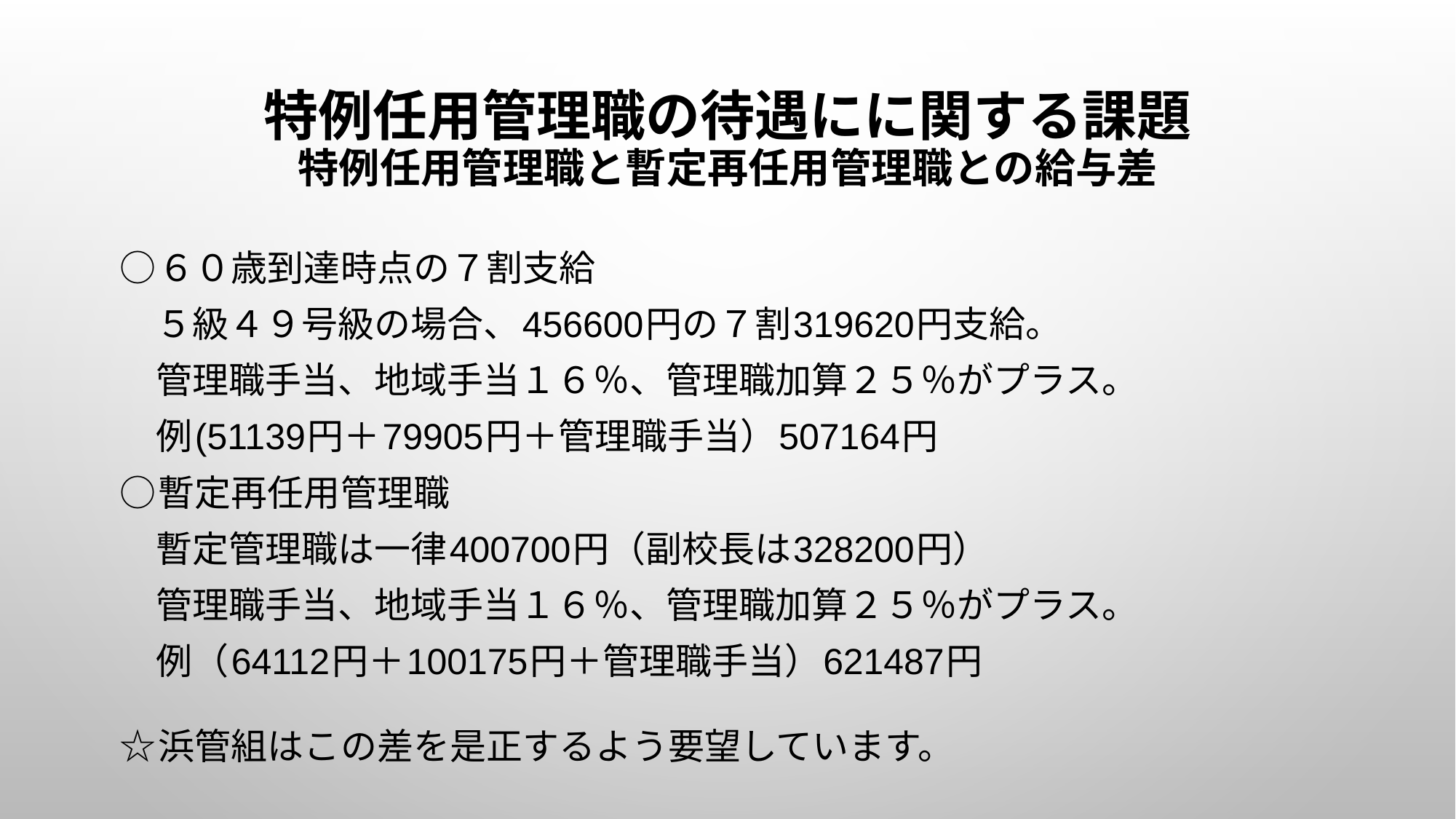

# 特例任用管理職の待遇にに関する課題 特例任用管理職と暫定再任用管理職との給与差
○６０歳到達時点の７割支給
　５級４９号級の場合、456600円の７割319620円支給。
　管理職手当、地域手当１６％、管理職加算２５％がプラス。
　例(51139円＋79905円＋管理職手当）507164円
○暫定再任用管理職
　暫定管理職は一律400700円（副校長は328200円）
　管理職手当、地域手当１６％、管理職加算２５％がプラス。
　例（64112円＋100175円＋管理職手当）621487円

☆浜管組はこの差を是正するよう要望しています。